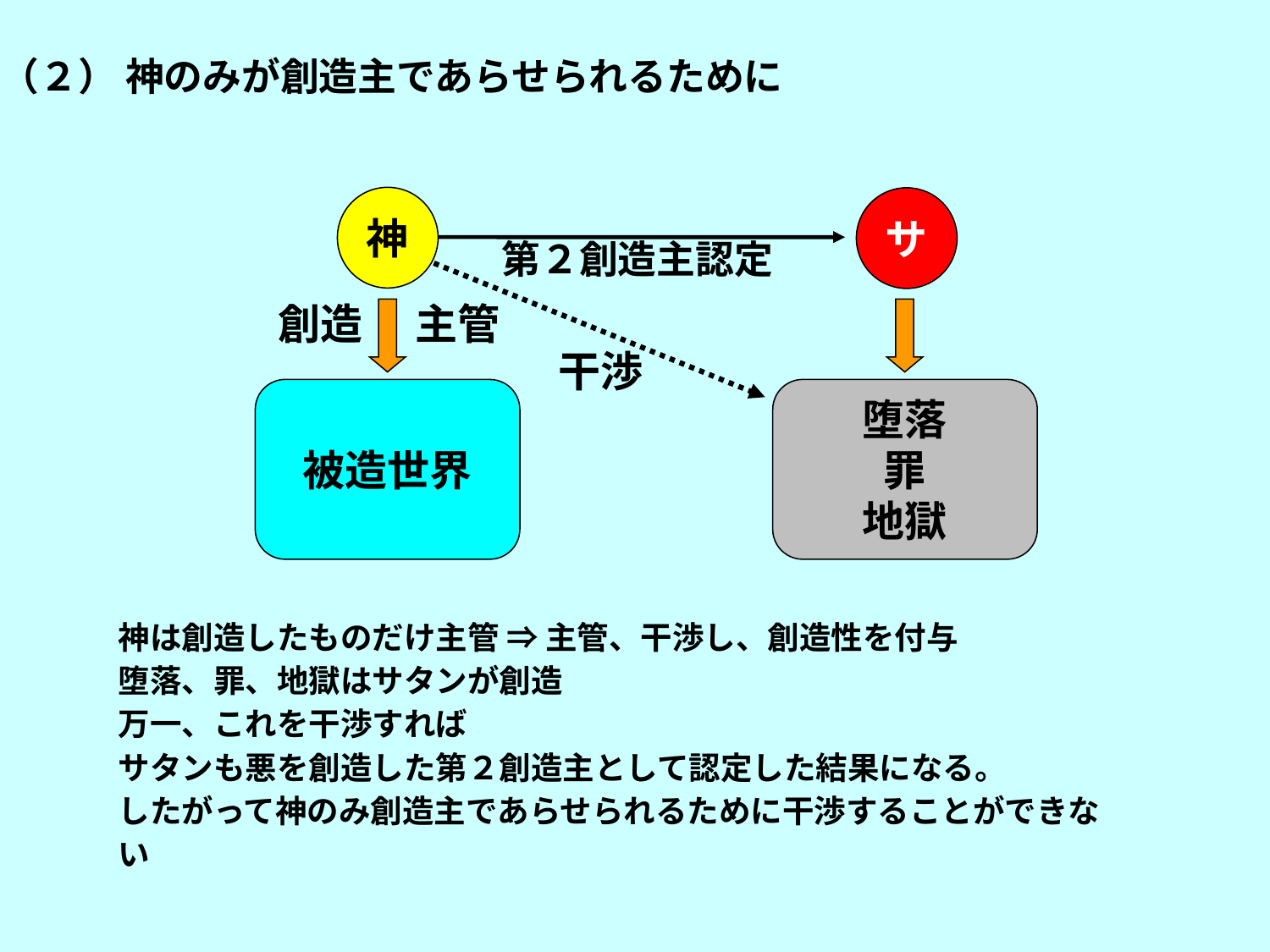

（２） 神のみが創造主であらせられるために
神
サ
第２創造主認定

創造　 主管

干渉
被造世界
堕落
罪
地獄
神は創造したものだけ主管 ⇒ 主管、干渉し、創造性を付与
堕落、罪、地獄はサタンが創造
万一、これを干渉すれば
サタンも悪を創造した第２創造主として認定した結果になる。
したがって神のみ創造主であらせられるために干渉することができない